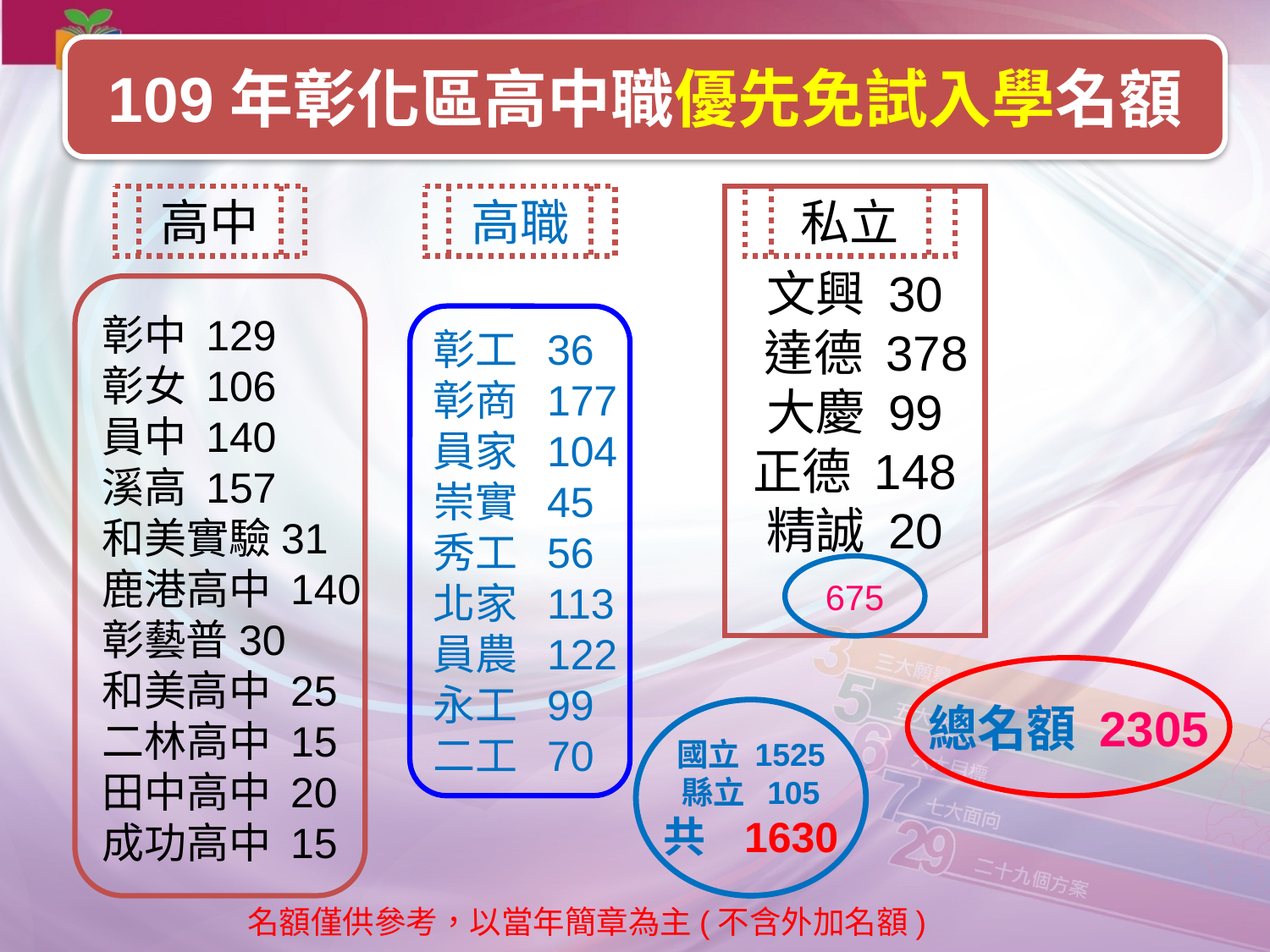

109年彰化區高中職優先免試入學名額
高中
高職
文興 30
 達德 378
大慶 99
正德 148
精誠 20
私立

彰中 129
彰女 106
員中 140
溪高 157
和美實驗31
鹿港高中 140
彰藝普30
和美高中 25
二林高中 15
田中高中 20
成功高中 15

彰工  36
彰商  177
員家  104
崇實  45
秀工  56
北家  113
員農  122
永工  99
二工  70

675
總名額 2305
國立 1525
縣立  105
共   1630
名額僅供參考，以當年簡章為主(不含外加名額)